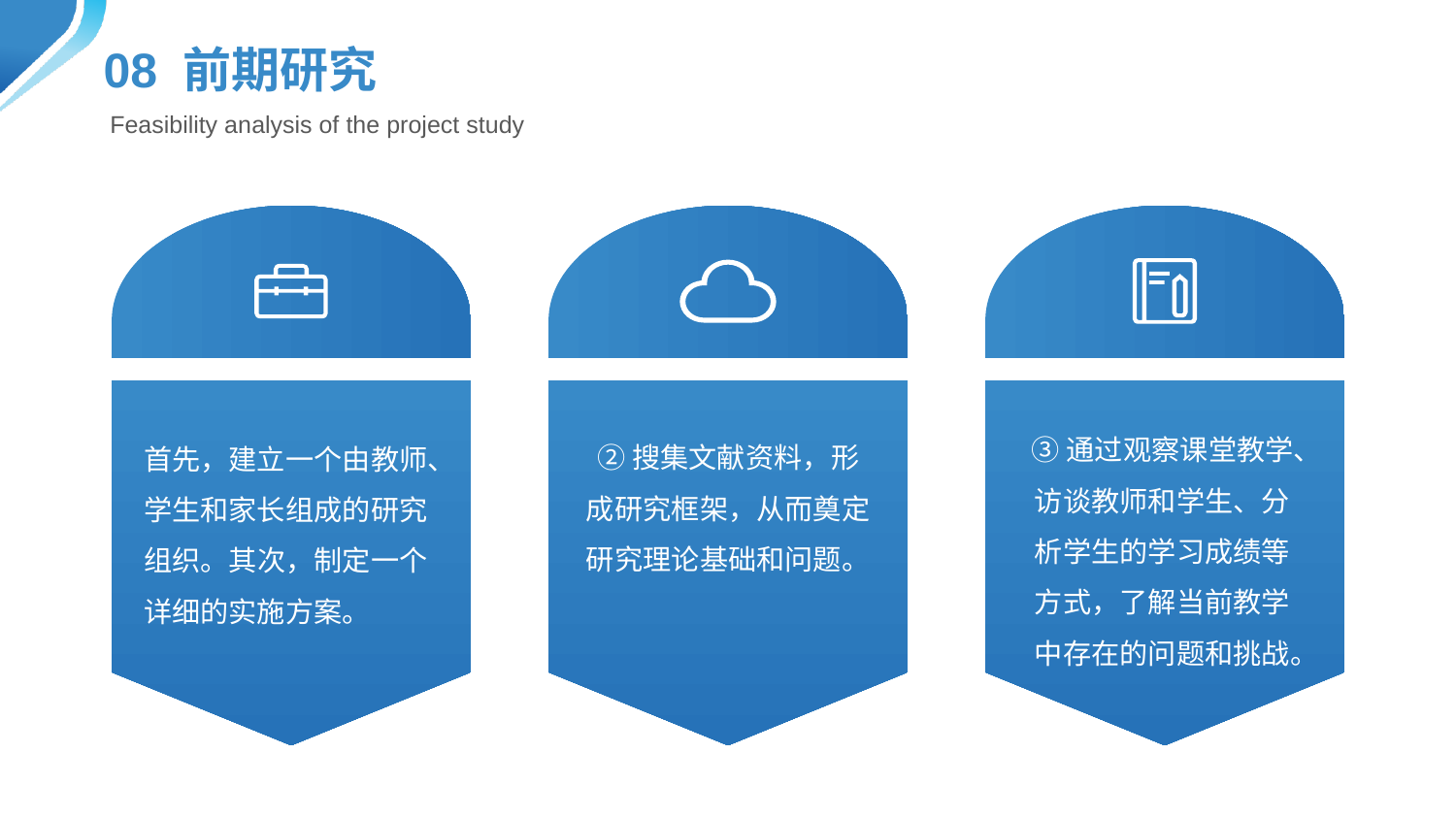

08 前期研究
Feasibility analysis of the project study

首先，建立一个由教师、学生和家长组成的研究组织。其次，制定一个详细的实施方案。

②搜集文献资料，形成研究框架，从而奠定研究理论基础和问题。

③通过观察课堂教学、访谈教师和学生、分析学生的学习成绩等方式，了解当前教学中存在的问题和挑战。